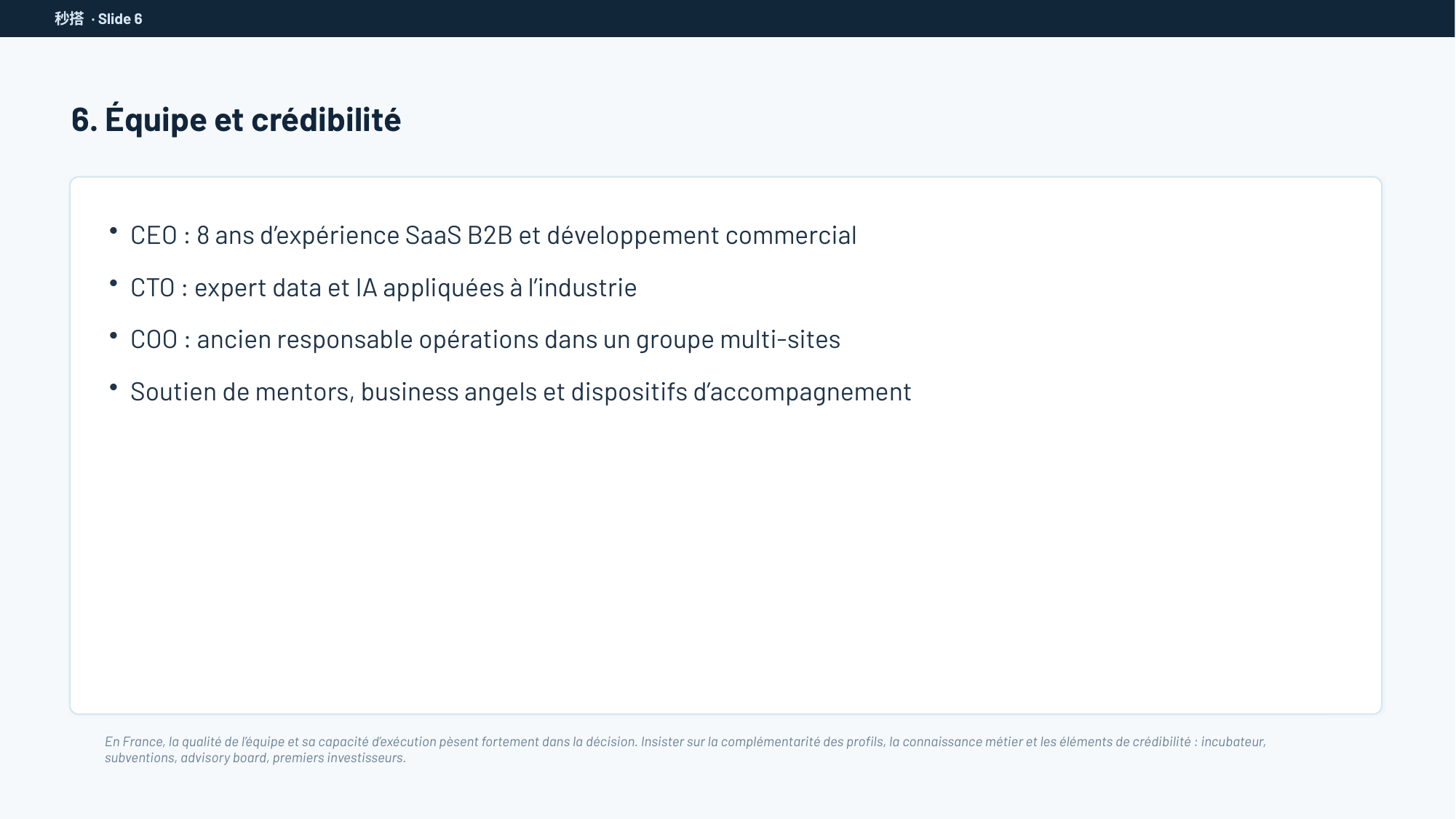

秒搭 · Slide 6
6. Équipe et crédibilité

CEO : 8 ans d’expérience SaaS B2B et développement commercial
CTO : expert data et IA appliquées à l’industrie
COO : ancien responsable opérations dans un groupe multi-sites
Soutien de mentors, business angels et dispositifs d’accompagnement
En France, la qualité de l’équipe et sa capacité d’exécution pèsent fortement dans la décision. Insister sur la complémentarité des profils, la connaissance métier et les éléments de crédibilité : incubateur, subventions, advisory board, premiers investisseurs.